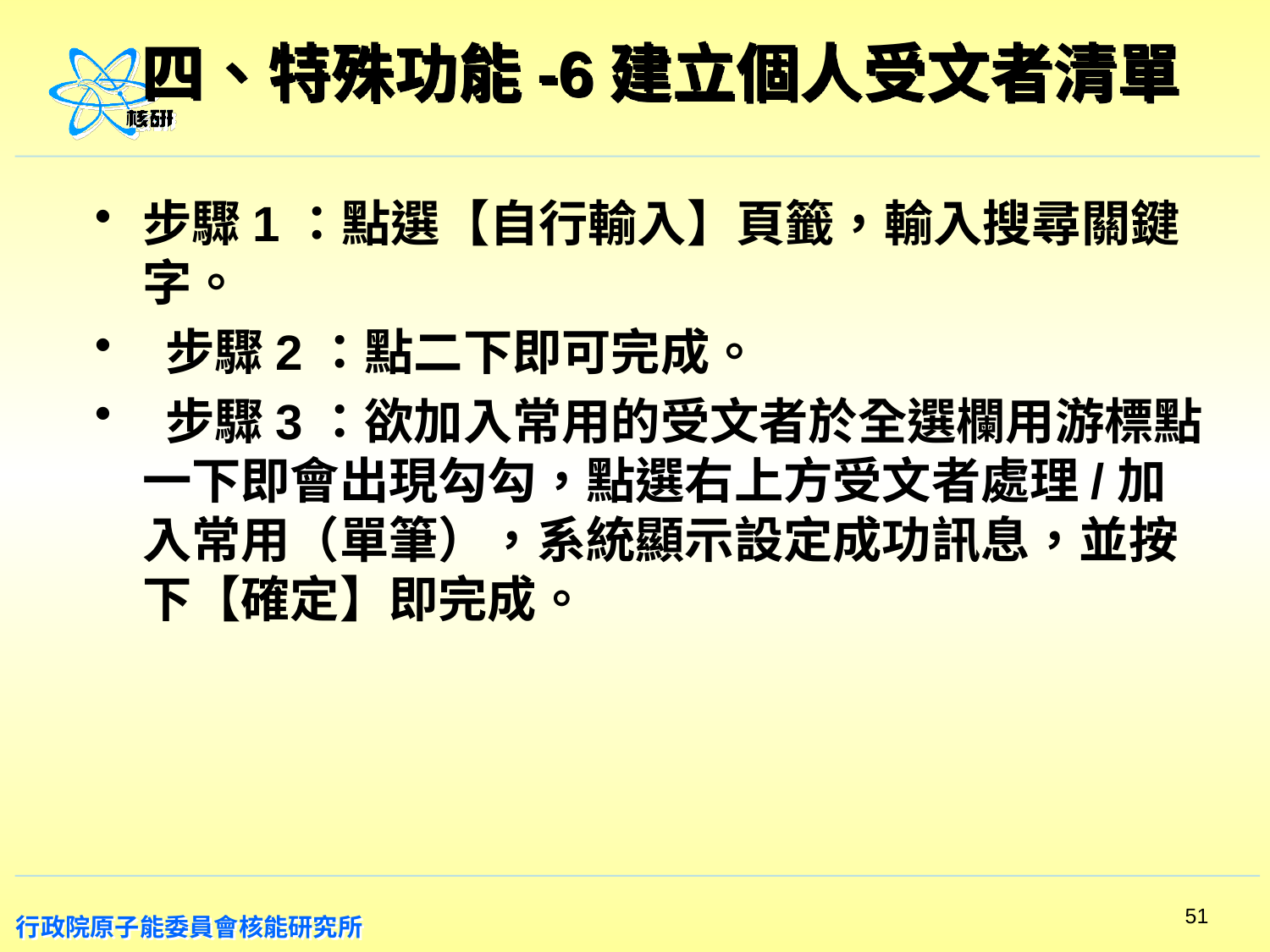

# 四、特殊功能-6建立個人受文者清單
步驟1：點選【自行輸入】頁籤，輸入搜尋關鍵字。
 步驟2：點二下即可完成。
 步驟3：欲加入常用的受文者於全選欄用游標點一下即會出現勾勾，點選右上方受文者處理/加入常用（單筆），系統顯示設定成功訊息，並按下【確定】即完成。

51